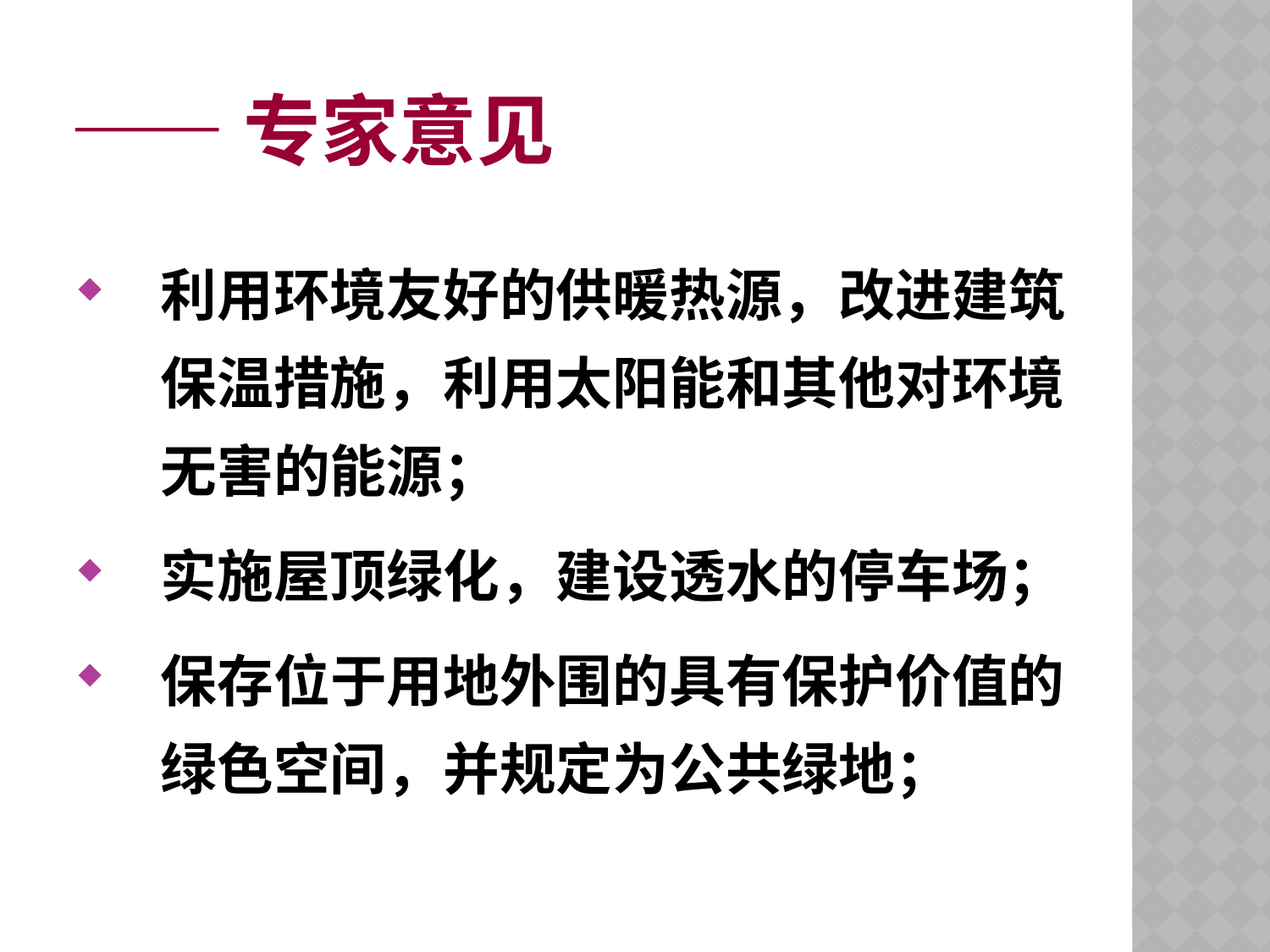

# ——专家意见
利用环境友好的供暖热源，改进建筑保温措施，利用太阳能和其他对环境无害的能源；
实施屋顶绿化，建设透水的停车场；
保存位于用地外围的具有保护价值的绿色空间，并规定为公共绿地；